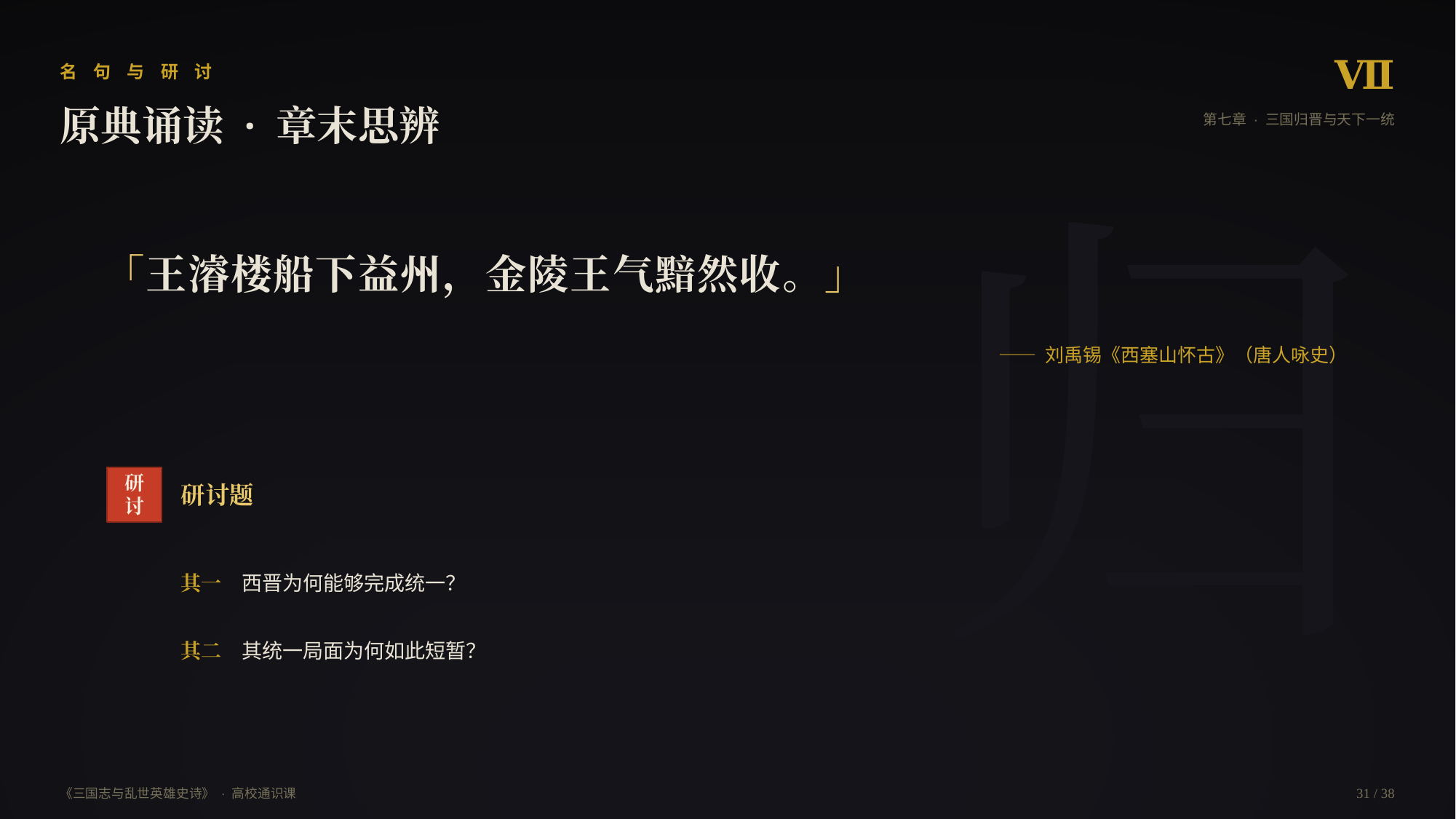

Ⅶ
名 句 与 研 讨
原典诵读 · 章末思辨
第七章 · 三国归晋与天下一统
归
「王濬楼船下益州，金陵王气黯然收。」
—— 刘禹锡《西塞山怀古》（唐人咏史）

研
讨
研讨题
其一　西晋为何能够完成统一？
其二　其统一局面为何如此短暂？
《三国志与乱世英雄史诗》 · 高校通识课
31 / 38